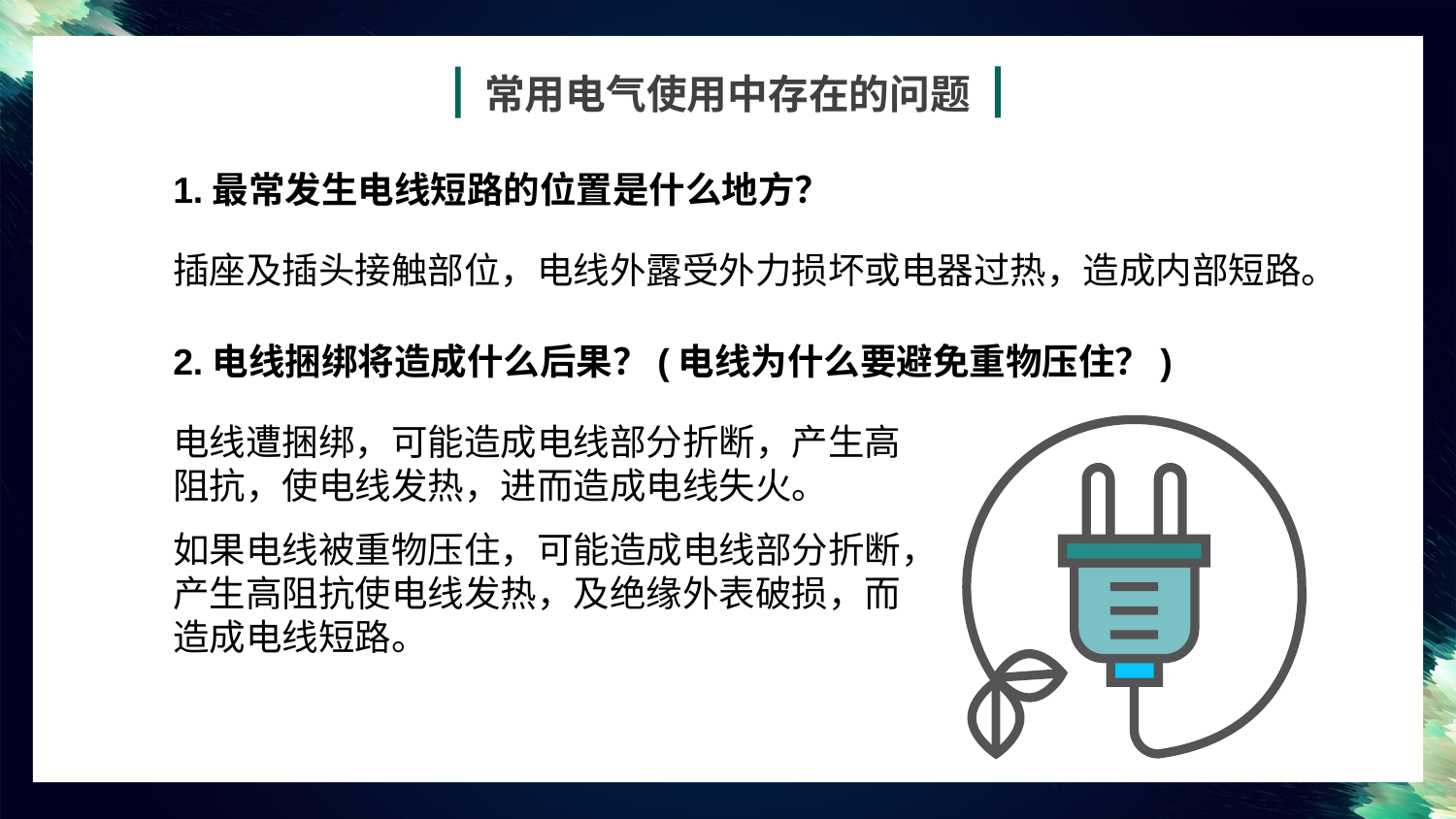

常用电气使用中存在的问题

1.最常发生电线短路的位置是什么地方？
插座及插头接触部位，电线外露受外力损坏或电器过热，造成内部短路。
2.电线捆绑将造成什么后果？(电线为什么要避免重物压住？)
电线遭捆绑，可能造成电线部分折断，产生高阻抗，使电线发热，进而造成电线失火。
如果电线被重物压住，可能造成电线部分折断，产生高阻抗使电线发热，及绝缘外表破损，而造成电线短路。